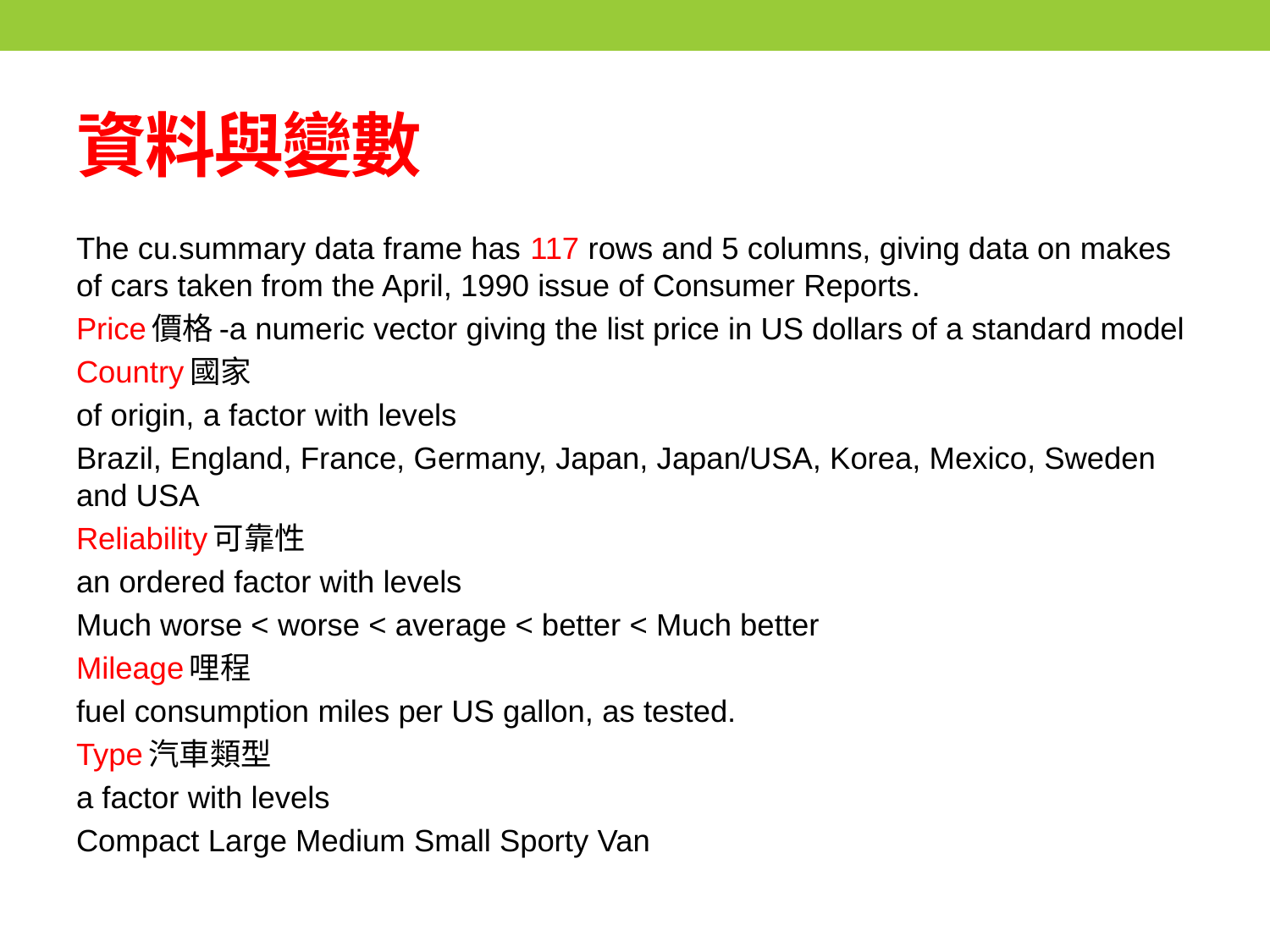

# 資料與變數
The cu.summary data frame has 117 rows and 5 columns, giving data on makes of cars taken from the April, 1990 issue of Consumer Reports.
Price價格-a numeric vector giving the list price in US dollars of a standard model
Country國家
of origin, a factor with levels
Brazil, England, France, Germany, Japan, Japan/USA, Korea, Mexico, Sweden and USA
Reliability可靠性
an ordered factor with levels
Much worse < worse < average < better < Much better
Mileage哩程
fuel consumption miles per US gallon, as tested.
Type汽車類型
a factor with levels
Compact Large Medium Small Sporty Van